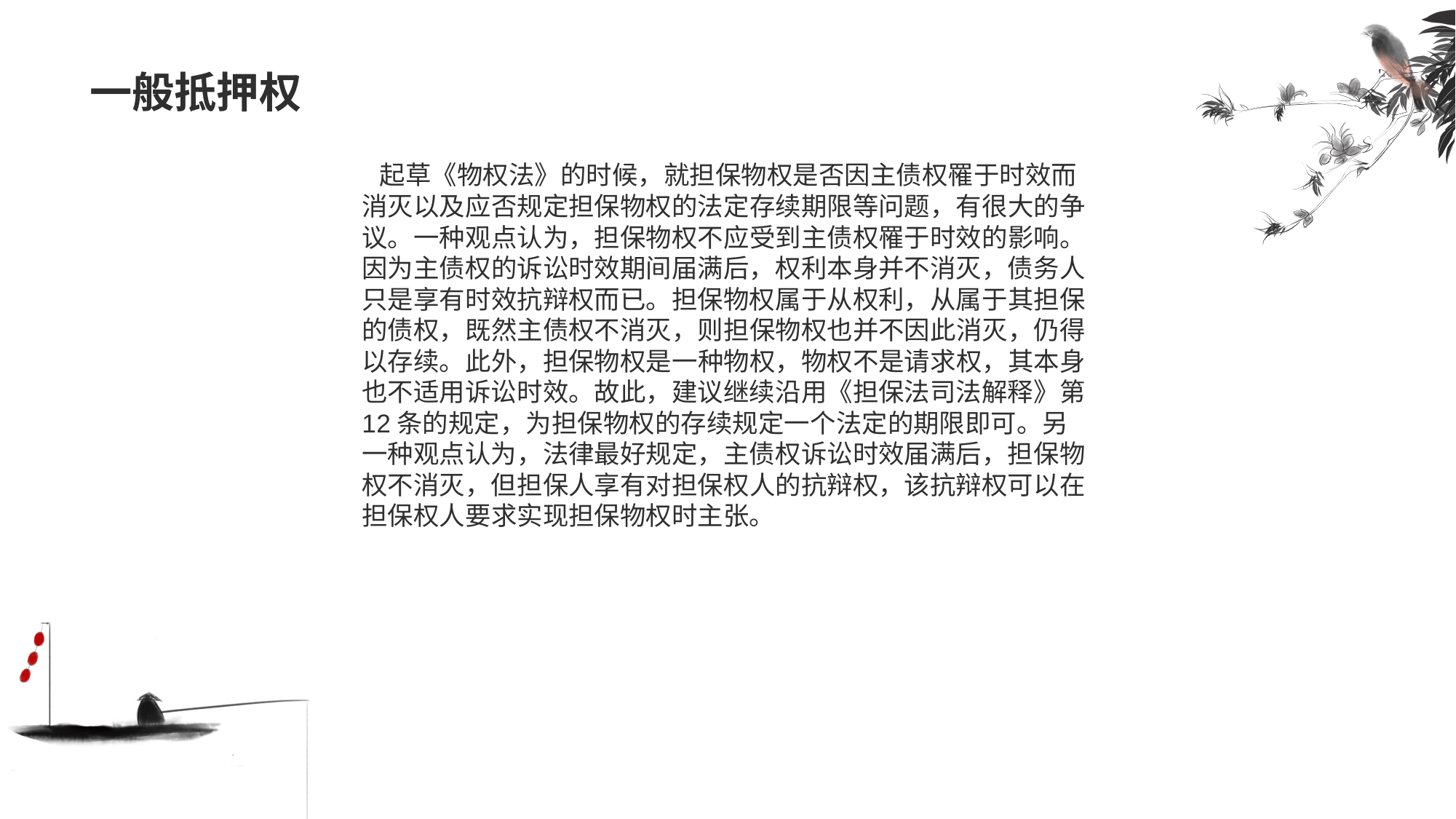

# 一般抵押权

  起草《物权法》的时候，就担保物权是否因主债权罹于时效而消灭以及应否规定担保物权的法定存续期限等问题，有很大的争议。一种观点认为，担保物权不应受到主债权罹于时效的影响。因为主债权的诉讼时效期间届满后，权利本身并不消灭，债务人只是享有时效抗辩权而已。担保物权属于从权利，从属于其担保的债权，既然主债权不消灭，则担保物权也并不因此消灭，仍得以存续。此外，担保物权是一种物权，物权不是请求权，其本身也不适用诉讼时效。故此，建议继续沿用《担保法司法解释》第12条的规定，为担保物权的存续规定一个法定的期限即可。另一种观点认为，法律最好规定，主债权诉讼时效届满后，担保物权不消灭，但担保人享有对担保权人的抗辩权，该抗辩权可以在担保权人要求实现担保物权时主张。
157